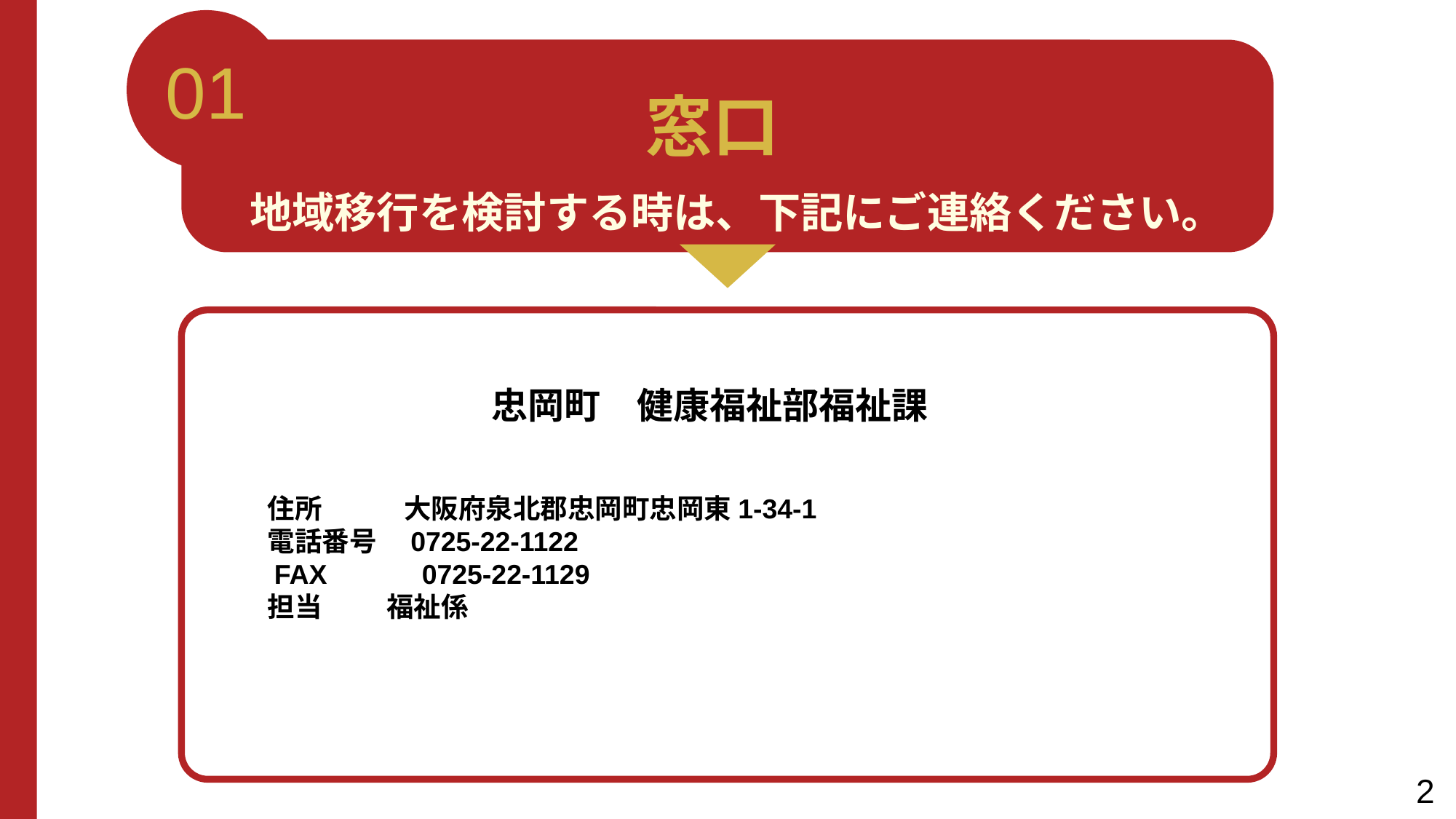

01

窓口
地域移行を検討する時は、下記にご連絡ください。

忠岡町　健康福祉部福祉課

　　
　　住所　　　大阪府泉北郡忠岡町忠岡東1-34-1
　　電話番号　0725-22-1122
　　FAX　　　0725-22-1129
　　担当　      福祉係